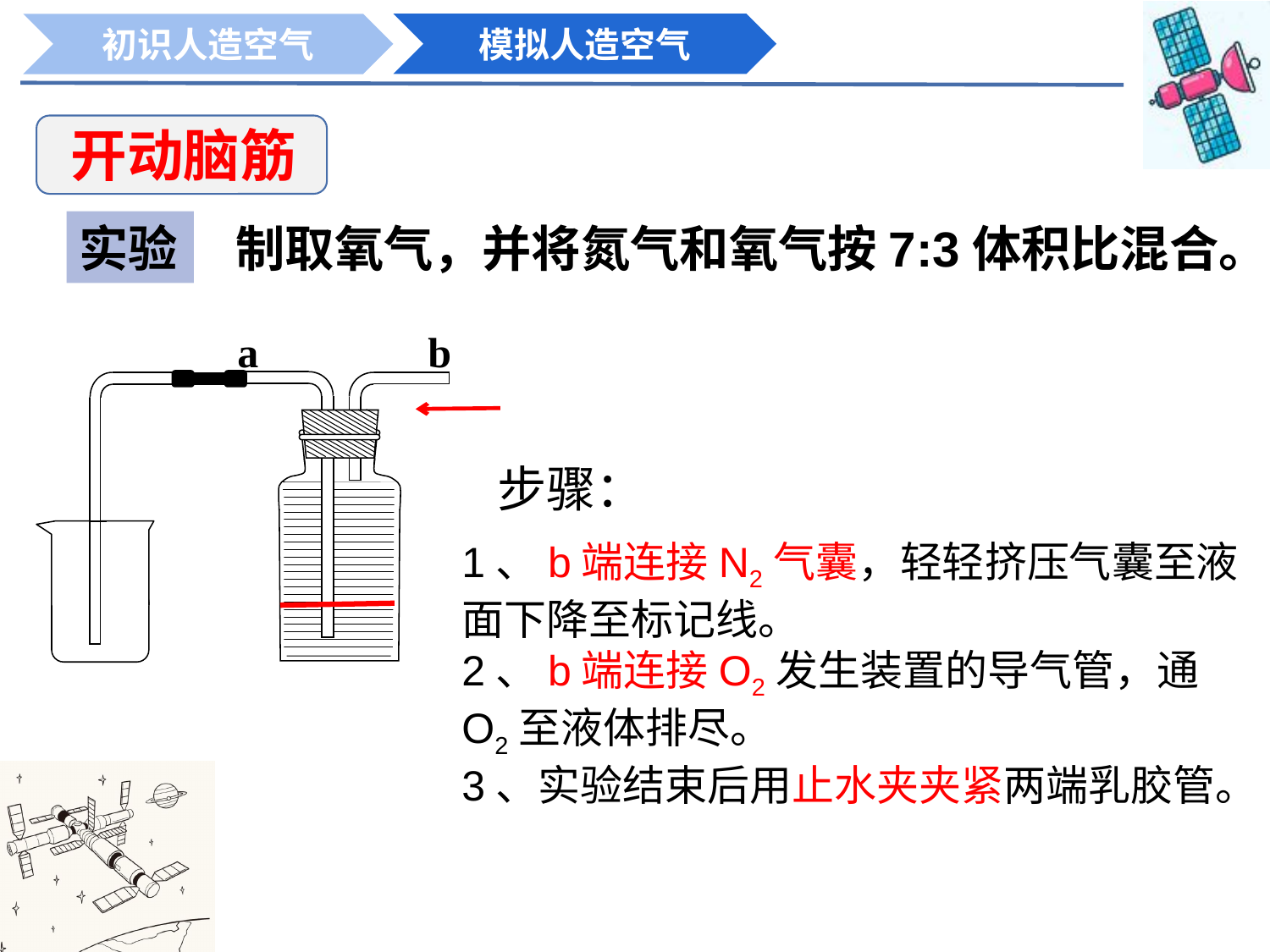

模拟人造空气
初识人造空气
开动脑筋

实验
制取氧气，并将氮气和氧气按7:3体积比混合。
a                b

步骤：
1、b端连接N2气囊，轻轻挤压气囊至液面下降至标记线。
2、b端连接O2发生装置的导气管，通O2至液体排尽。
3、实验结束后用止水夹夹紧两端乳胶管。